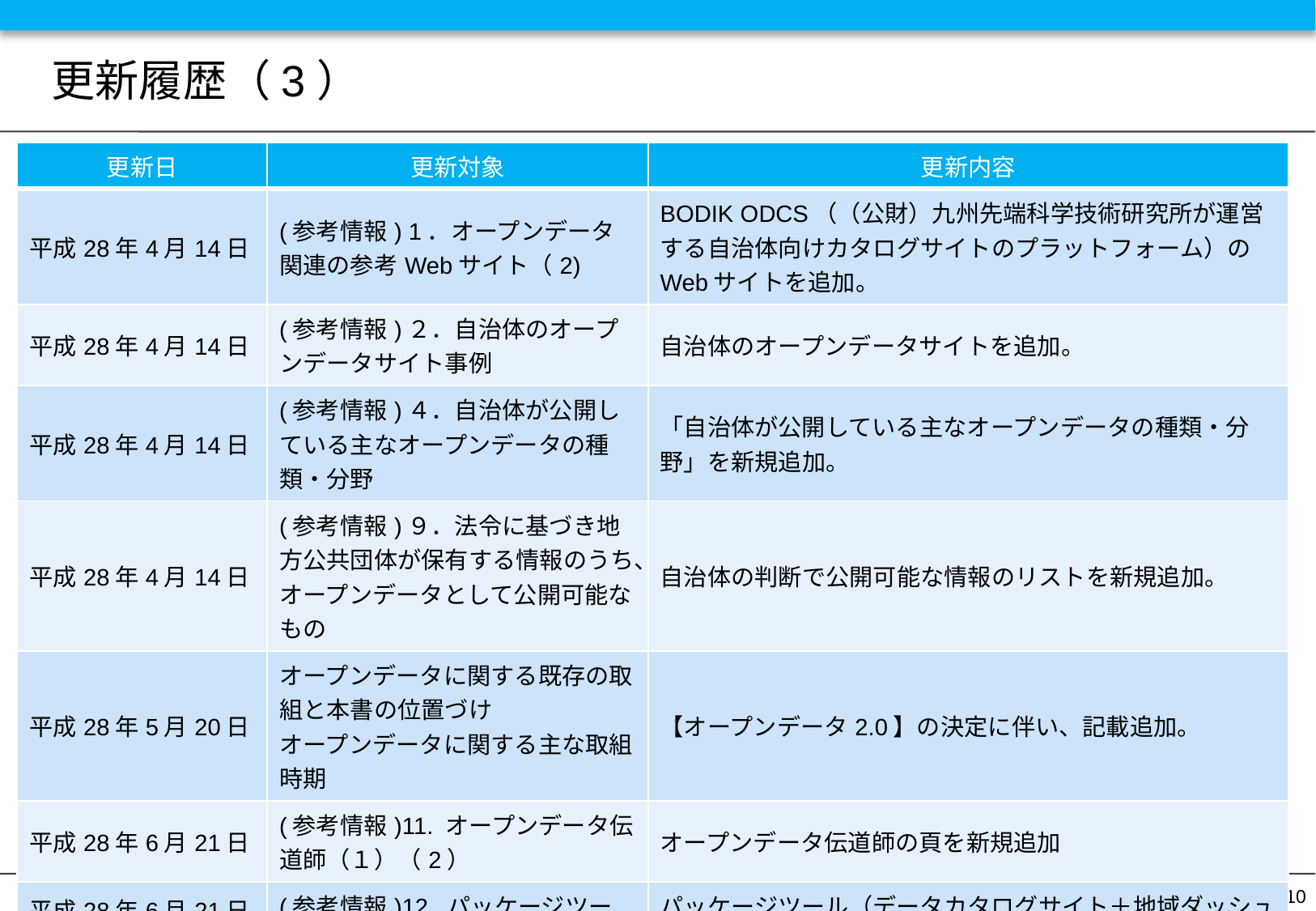

# 更新履歴（3）
| 更新日 | 更新対象 | 更新内容 |
| --- | --- | --- |
| 平成28年4月14日 | (参考情報) 1．オープンデータ関連の参考Webサイト（2) | BODIK ODCS（（公財）九州先端科学技術研究所が運営する自治体向けカタログサイトのプラットフォーム）のWebサイトを追加。 |
| 平成28年4月14日 | (参考情報)２．自治体のオープンデータサイト事例 | 自治体のオープンデータサイトを追加。 |
| 平成28年4月14日 | (参考情報)４．自治体が公開している主なオープンデータの種類・分野 | 「自治体が公開している主なオープンデータの種類・分野」を新規追加。 |
| 平成28年4月14日 | (参考情報)９．法令に基づき地方公共団体が保有する情報のうち、オープンデータとして公開可能なもの | 自治体の判断で公開可能な情報のリストを新規追加。 |
| 平成28年5月20日 | オープンデータに関する既存の取組と本書の位置づけ オープンデータに関する主な取組時期 | 【オープンデータ2.0】の決定に伴い、記載追加。 |
| 平成28年6月21日 | (参考情報)11. オープンデータ伝道師（１）（2） | オープンデータ伝道師の頁を新規追加 |
| 平成28年6月21日 | (参考情報)12. パッケージツール | パッケージツール（データカタログサイト＋地域ダッシュボード）の頁を新規追加 |
110